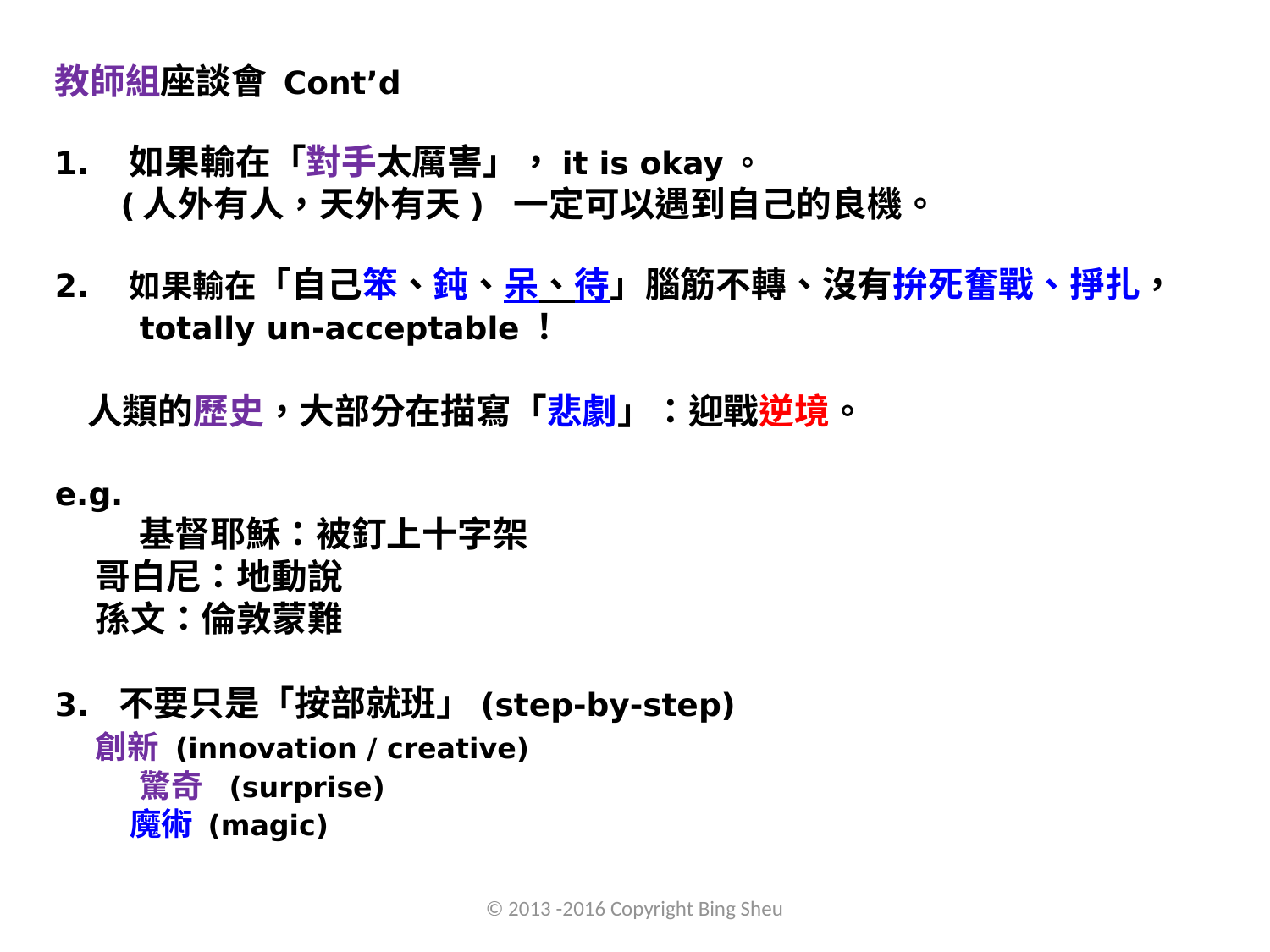

教師組座談會 Cont’d

1.   如果輸在「對手太厲害」，it is okay。
      (人外有人，天外有天)  一定可以遇到自己的良機。

2.   如果輸在「自己笨、鈍、呆、待」腦筋不轉、沒有拚死奮戰、掙扎，
    totally un-acceptable！

   人類的歷史，大部分在描寫「悲劇」：迎戰逆境。

e.g.
       基督耶穌：被釘上十字架
    哥白尼：地動說
    孫文：倫敦蒙難

3. 不要只是「按部就班」(step-by-step)
    創新 (innovation / creative)
        驚奇  (surprise)
       魔術 (magic)

© 2013 -2016 Copyright Bing Sheu